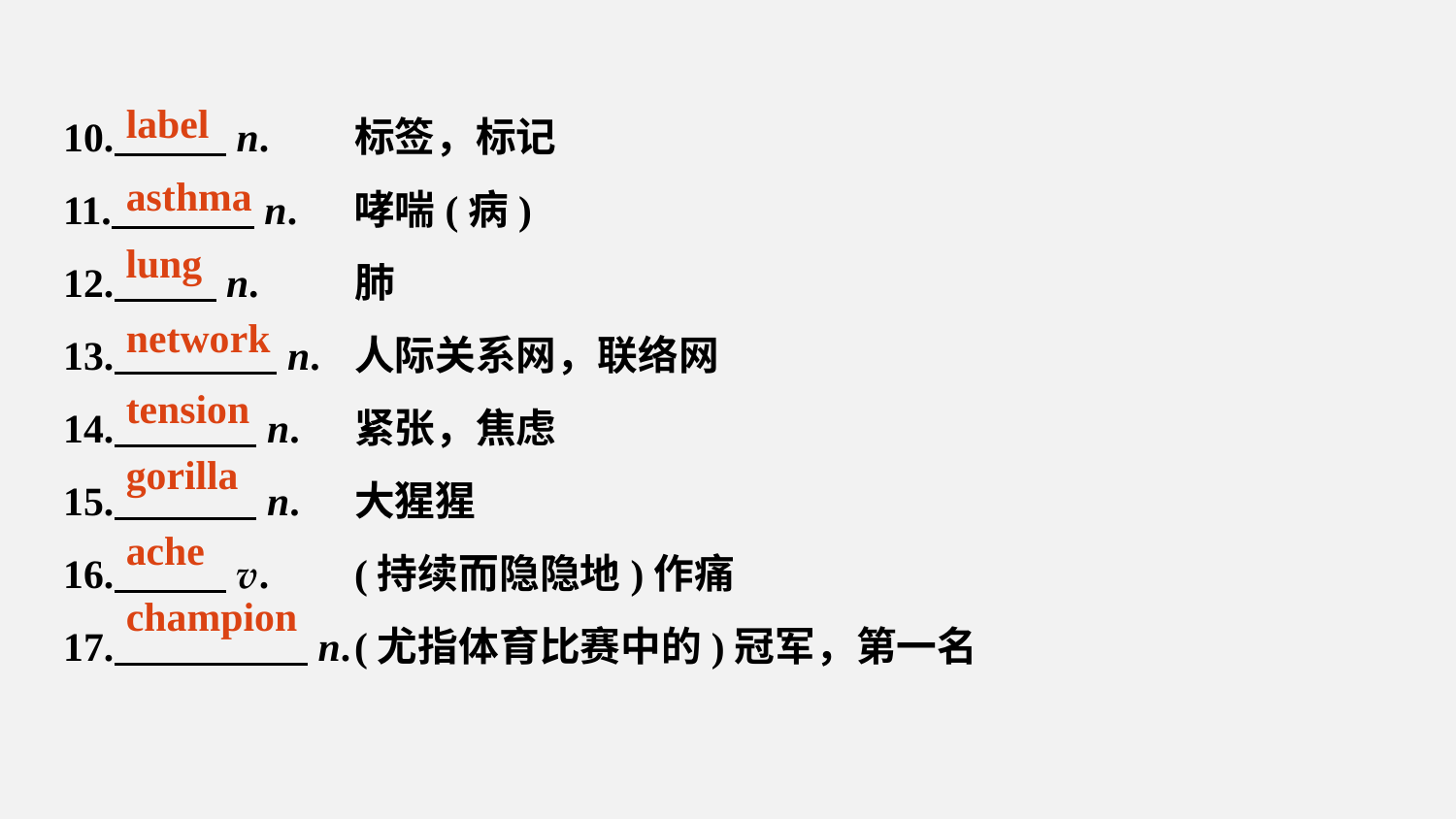

10.            n.	标签，标记
11.               n.	哮喘(病)
12.           n.	肺
13.                 n.	人际关系网，联络网
14.               n.	紧张，焦虑
15.               n.	大猩猩
16.            v.	(持续而隐隐地)作痛
17.                    n.	(尤指体育比赛中的)冠军，第一名
label
asthma
lung
network
tension
gorilla
ache
champion